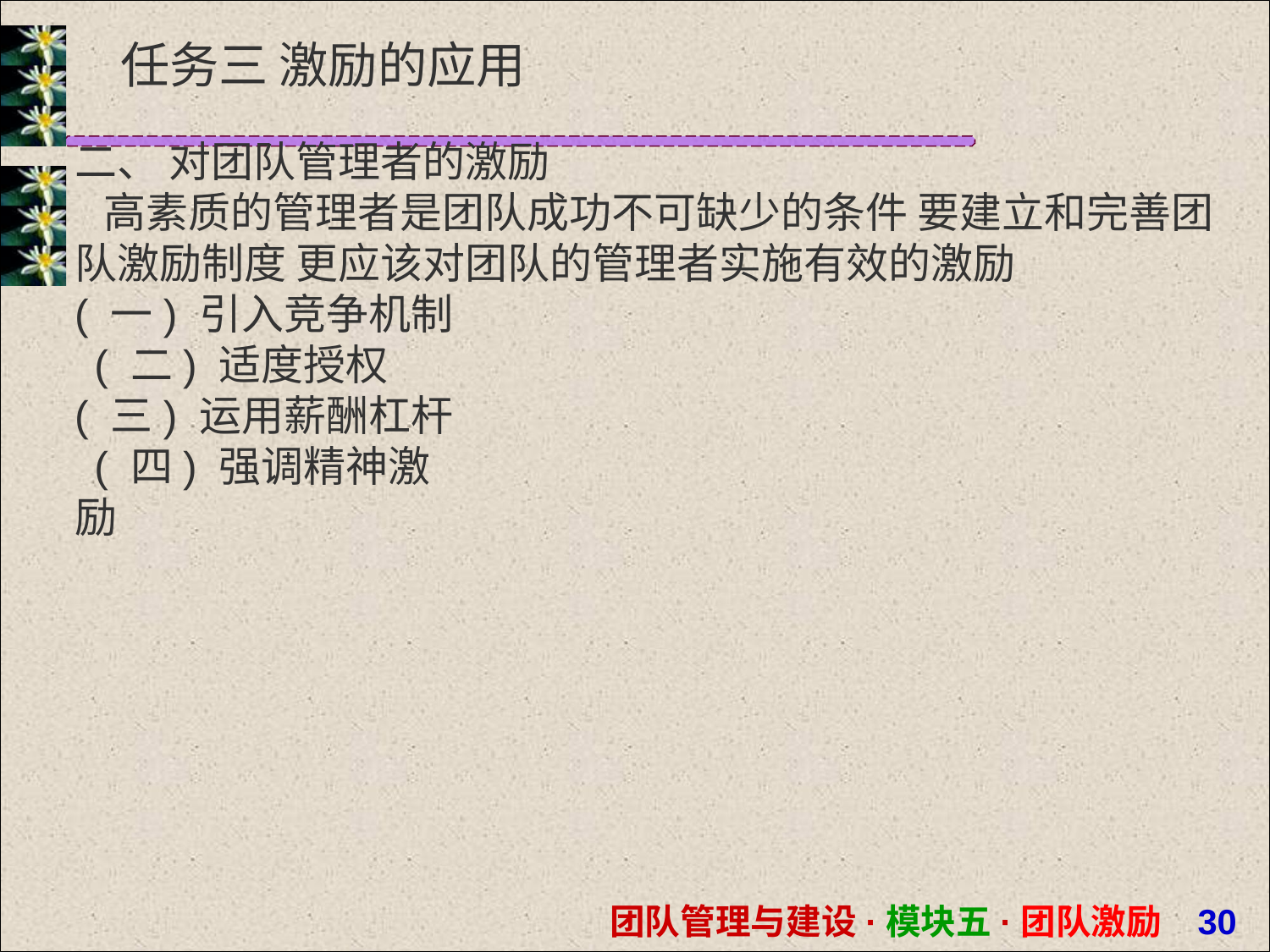

# 任务三 激励的应用
二、 对团队管理者的激励
  高素质的管理者是团队成功不可缺少的条件 要建立和完善团 队激励制度 更应该对团队的管理者实施有效的激励
( 一) 引入竞争机制  ( 二) 适度授权
( 三) 运用薪酬杠杆  ( 四) 强调精神激励

团队管理与建设·模块五·团队激励 30